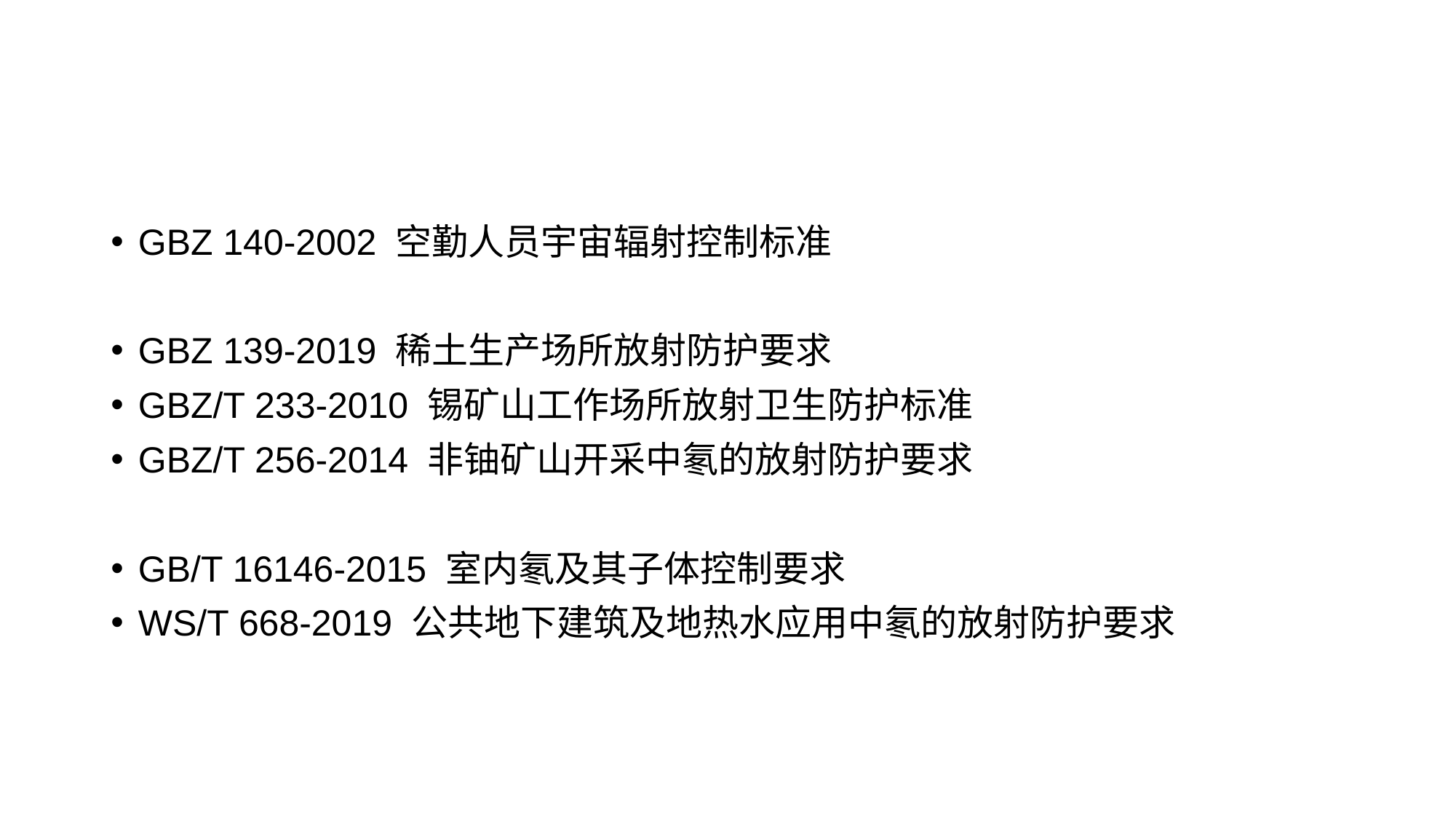

#
GBZ 140-2002 空勤人员宇宙辐射控制标准

GBZ 139-2019 稀土生产场所放射防护要求
GBZ/T 233-2010 锡矿山工作场所放射卫生防护标准
GBZ/T 256-2014 非铀矿山开采中氡的放射防护要求

GB/T 16146-2015 室内氡及其子体控制要求
WS/T 668-2019 公共地下建筑及地热水应用中氡的放射防护要求